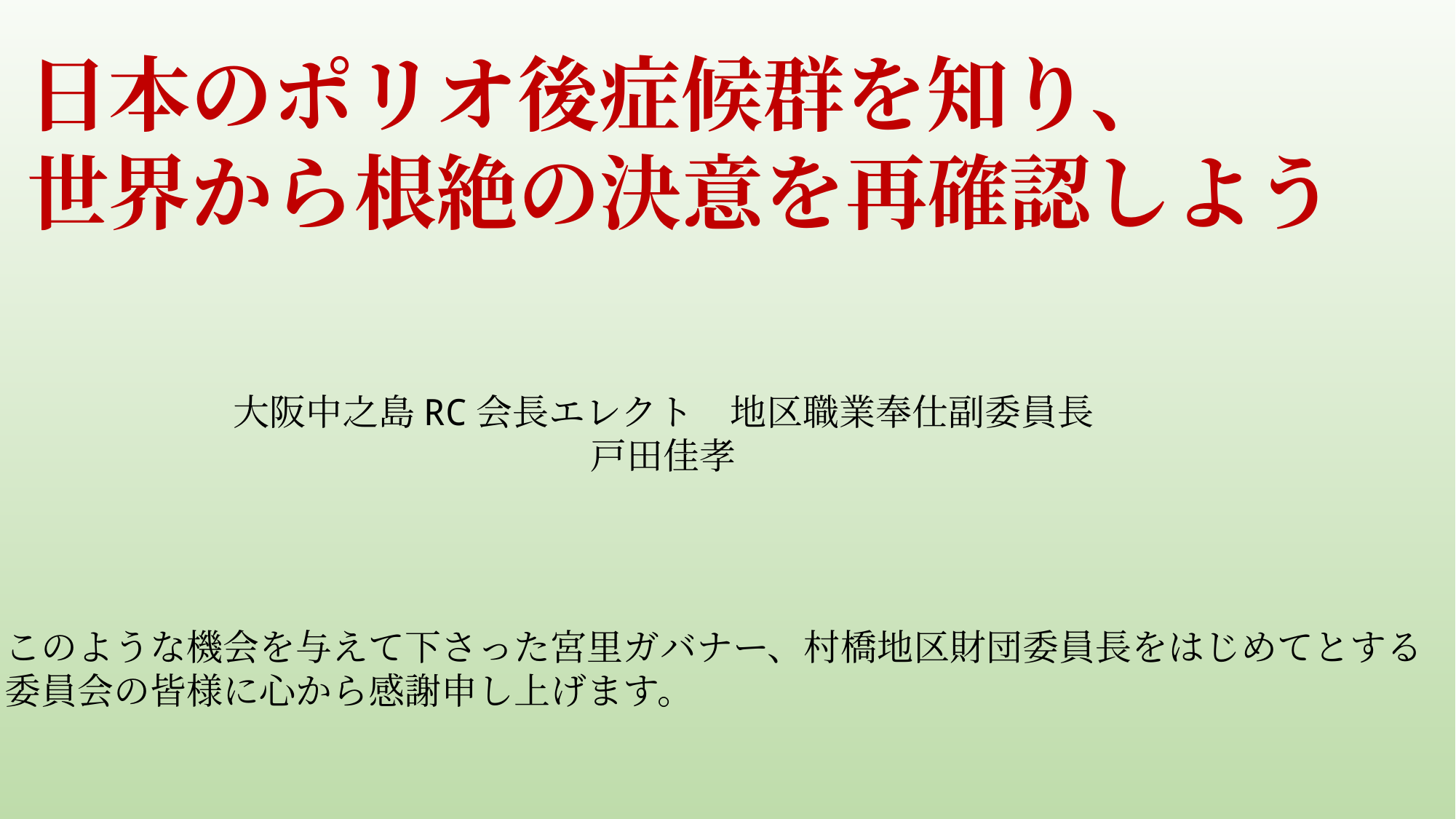

日本のポリオ後症候群を知り、
世界から根絶の決意を再確認しよう
大阪中之島RC会長エレクト　地区職業奉仕副委員長
戸田佳孝
このような機会を与えて下さった宮里ガバナー、村橋地区財団委員長をはじめてとする委員会の皆様に心から感謝申し上げます。